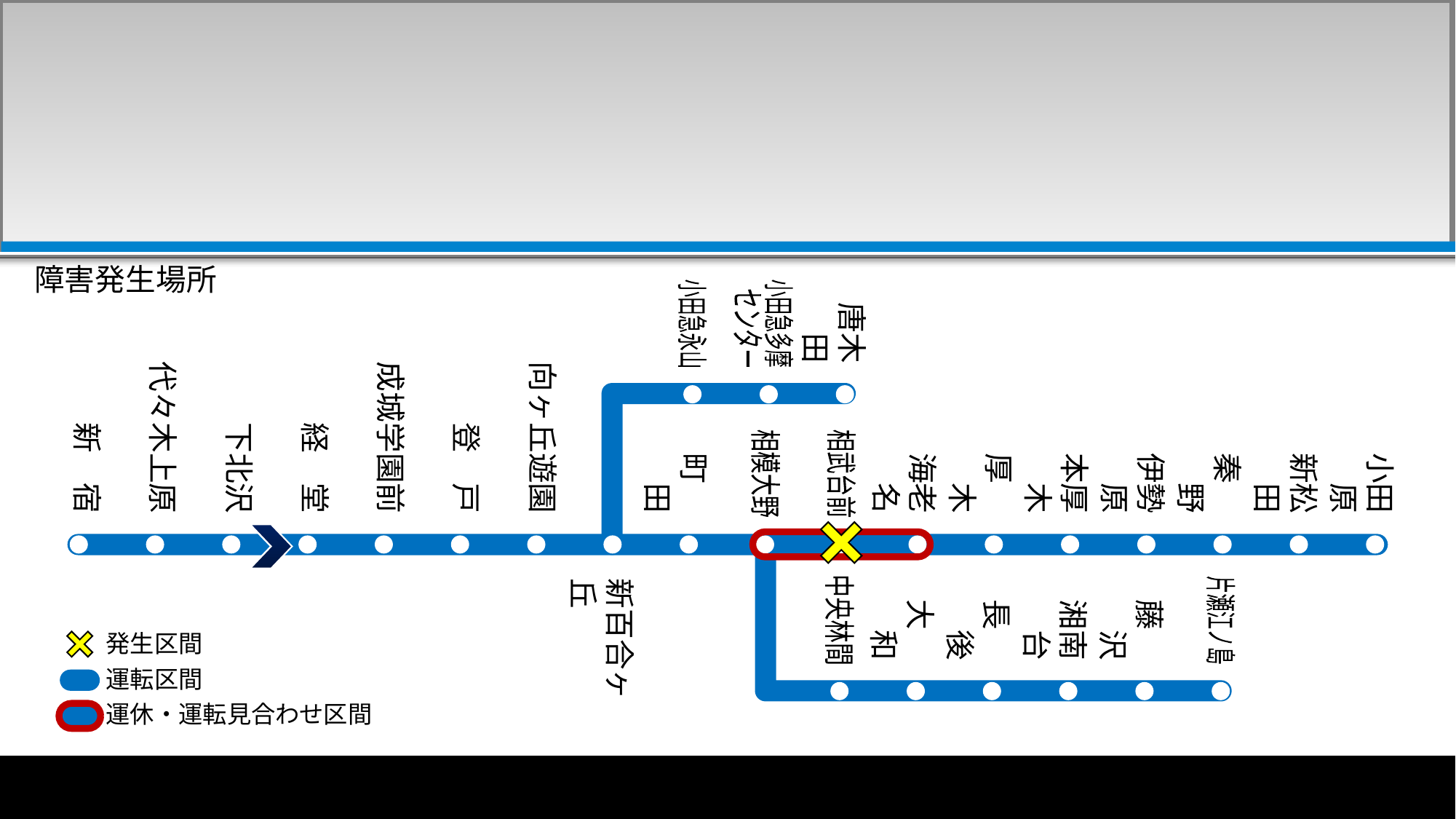

障害発生場所
唐木田
小田急多摩
小田急永山
センター
新　宿
代々木上原
下北沢
経　堂
成城学園前
登　戸
向ヶ丘遊園

町　田
海老名
厚　木
本厚木
伊勢原
秦　野
新松田
小田原
相模大野
相武台前

大　和
長　後
湘南台
藤　沢
新百合ヶ丘
中央林間
片瀬江ノ島
発生区間

運転区間

運休・運転見合わせ区間